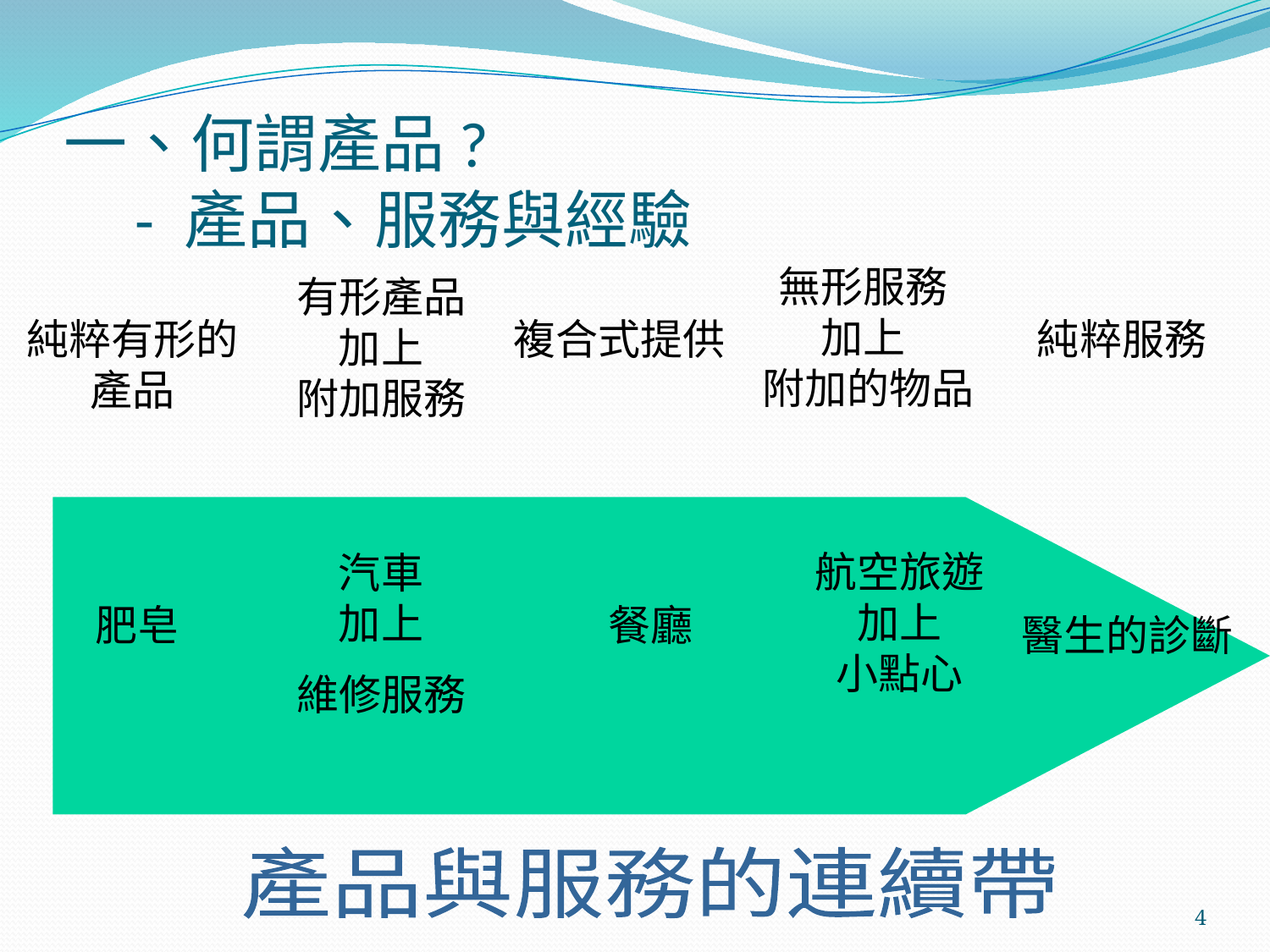

# 一、何謂產品? - 產品、服務與經驗
無形服務
加上
附加的物品

有形產品
加上
附加服務

純粹有形的產品
複合式提供
純粹服務

汽車
加上
維修服務
航空旅遊
加上
小點心
肥皂
餐廳
醫生的診斷
產品與服務的連續帶
4